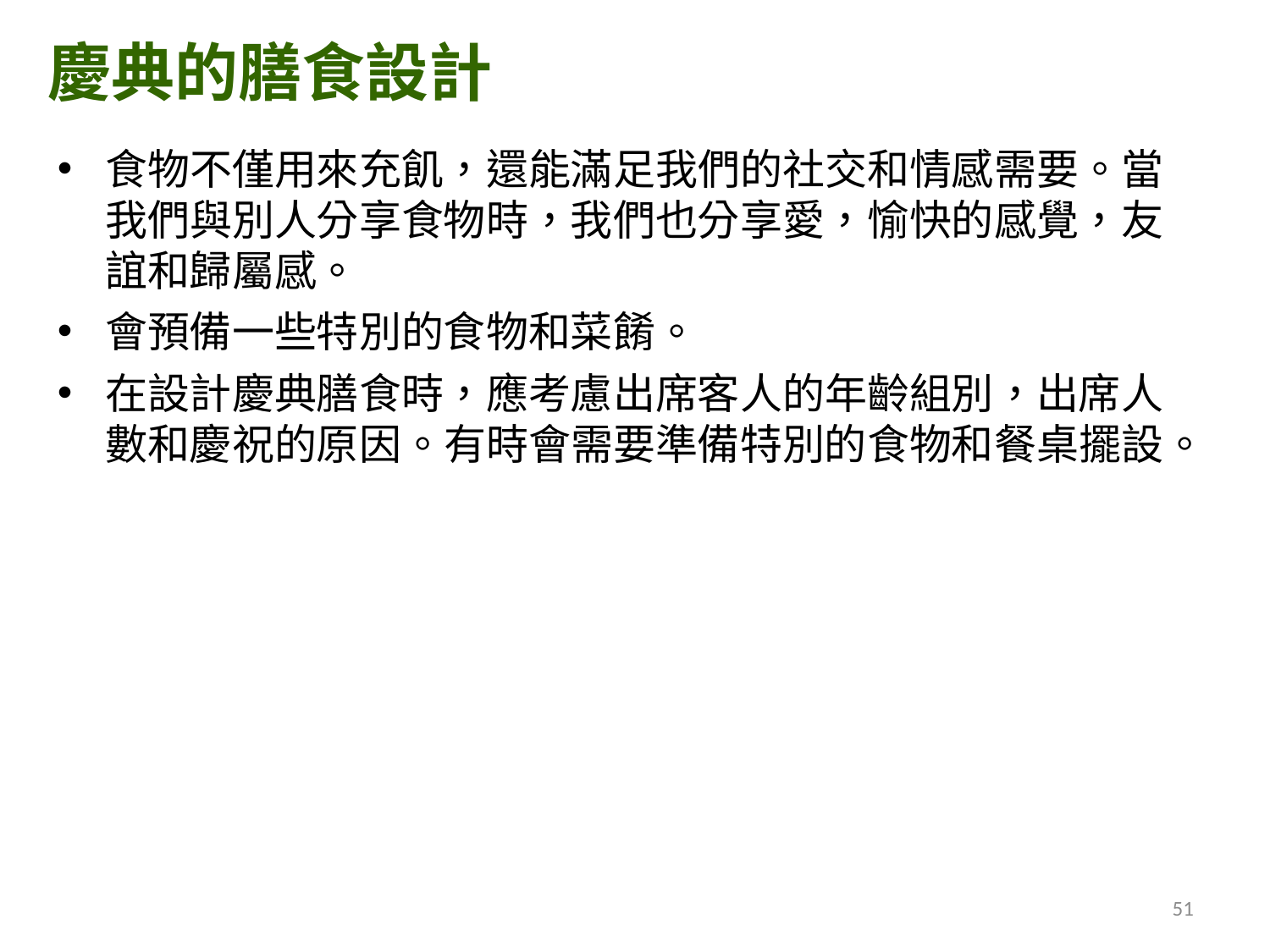

慶典的膳食設計
食物不僅用來充飢，還能滿足我們的社交和情感需要。當我們與別人分享食物時，我們也分享愛，愉快的感覺，友誼和歸屬感。
會預備一些特別的食物和菜餚。
在設計慶典膳食時，應考慮出席客人的年齡組別，出席人數和慶祝的原因。有時會需要準備特別的食物和餐桌擺設。
51